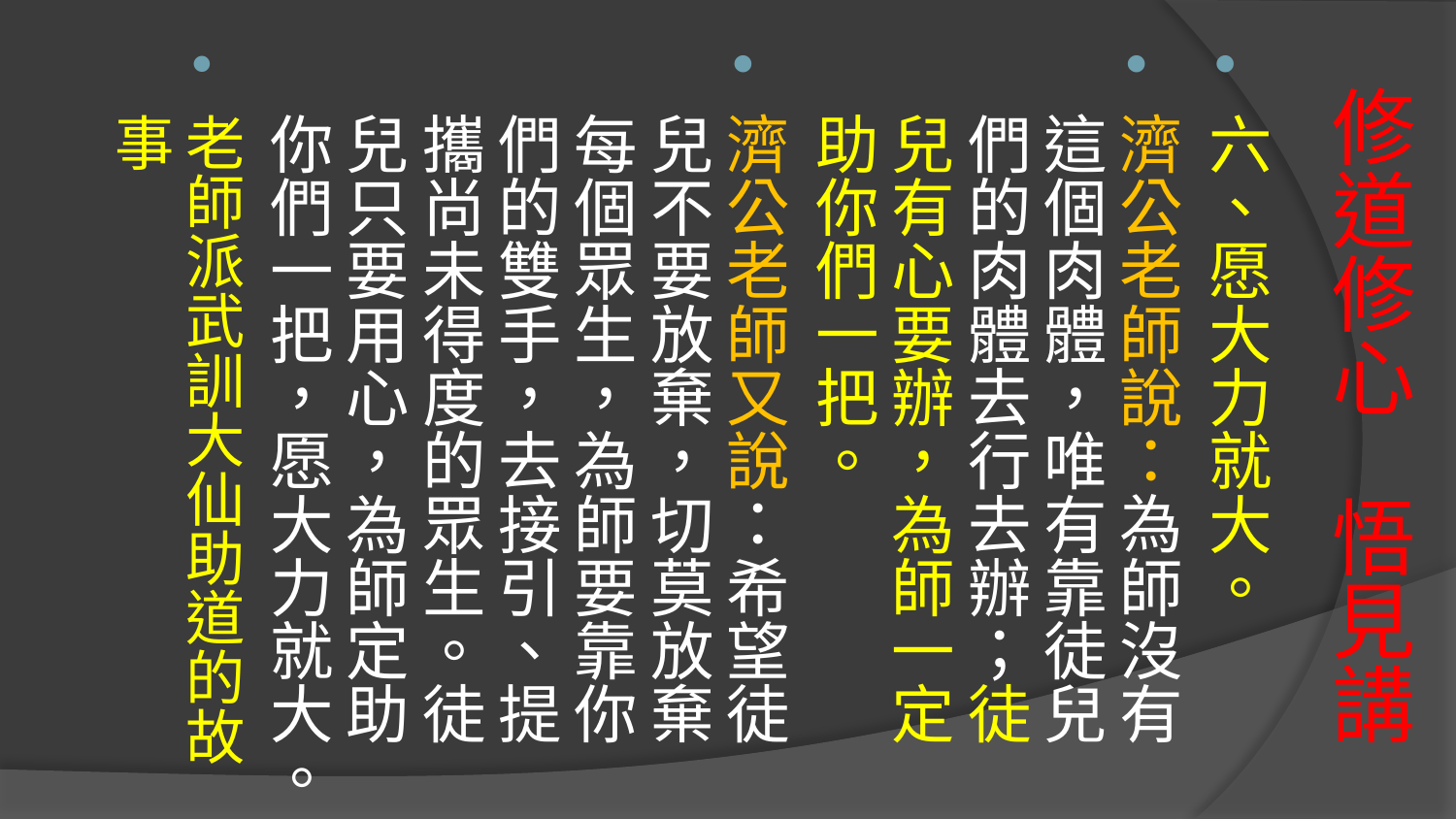

六、愿大力就大。
濟公老師說：為師沒有這個肉體，唯有靠徒兒們的肉體去行去辦；徒兒有心要辦，為師一定助你們一把。
濟公老師又說：希望徒兒不要放棄，切莫放棄每個眾生，為師要靠你們的雙手，去接引、提攜尚未得度的眾生。徒兒只要用心，為師定助你們一把，愿大力就大。
老師派武訓大仙助道的故事
# 修道修心    悟見講